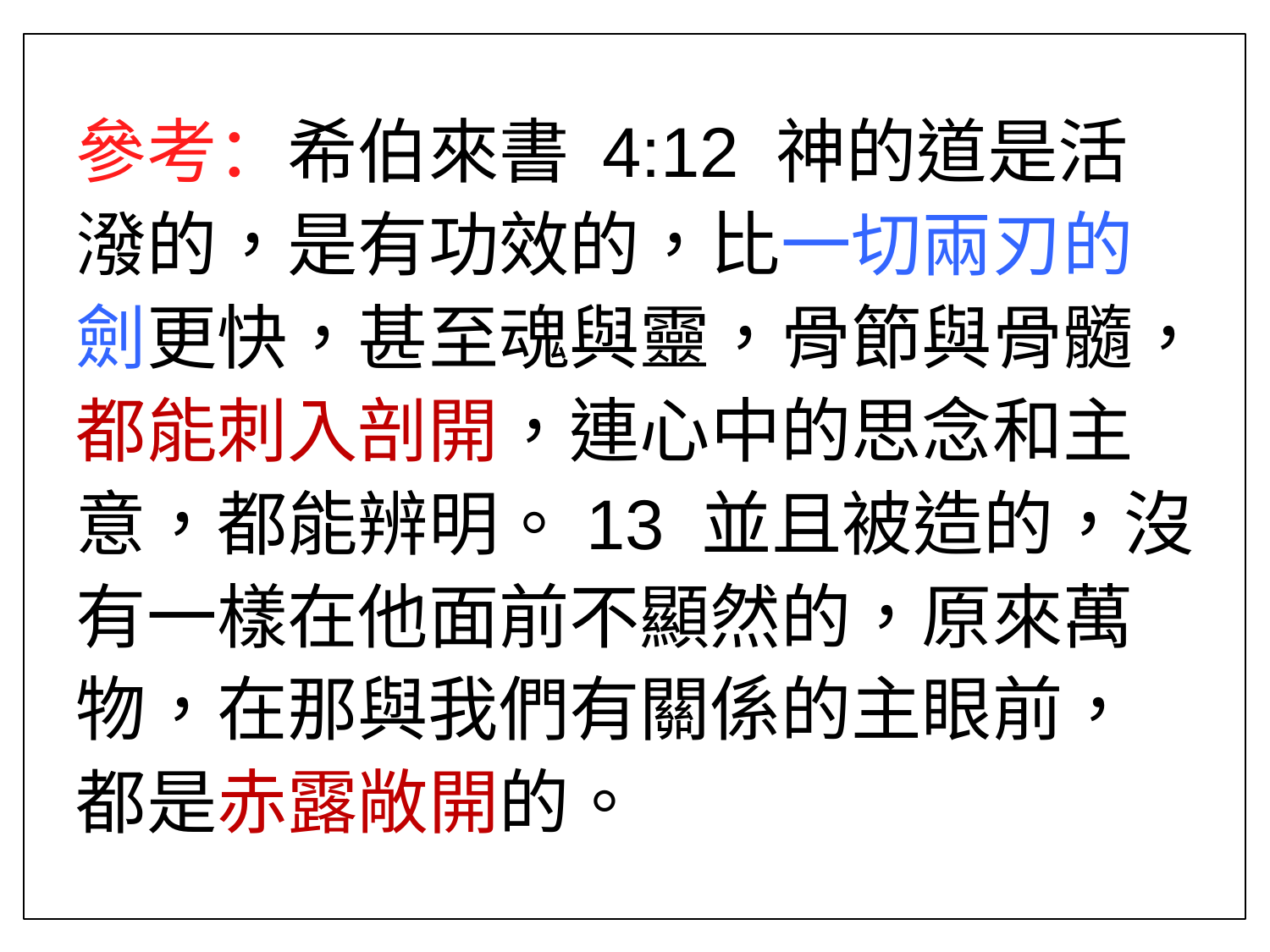

參考：希伯來書 4:12 神的道是活潑的，是有功效的，比一切兩刃的劍更快，甚至魂與靈，骨節與骨髓，都能刺入剖開，連心中的思念和主意，都能辨明。13 並且被造的，沒有一樣在他面前不顯然的，原來萬物，在那與我們有關係的主眼前，都是赤露敞開的。